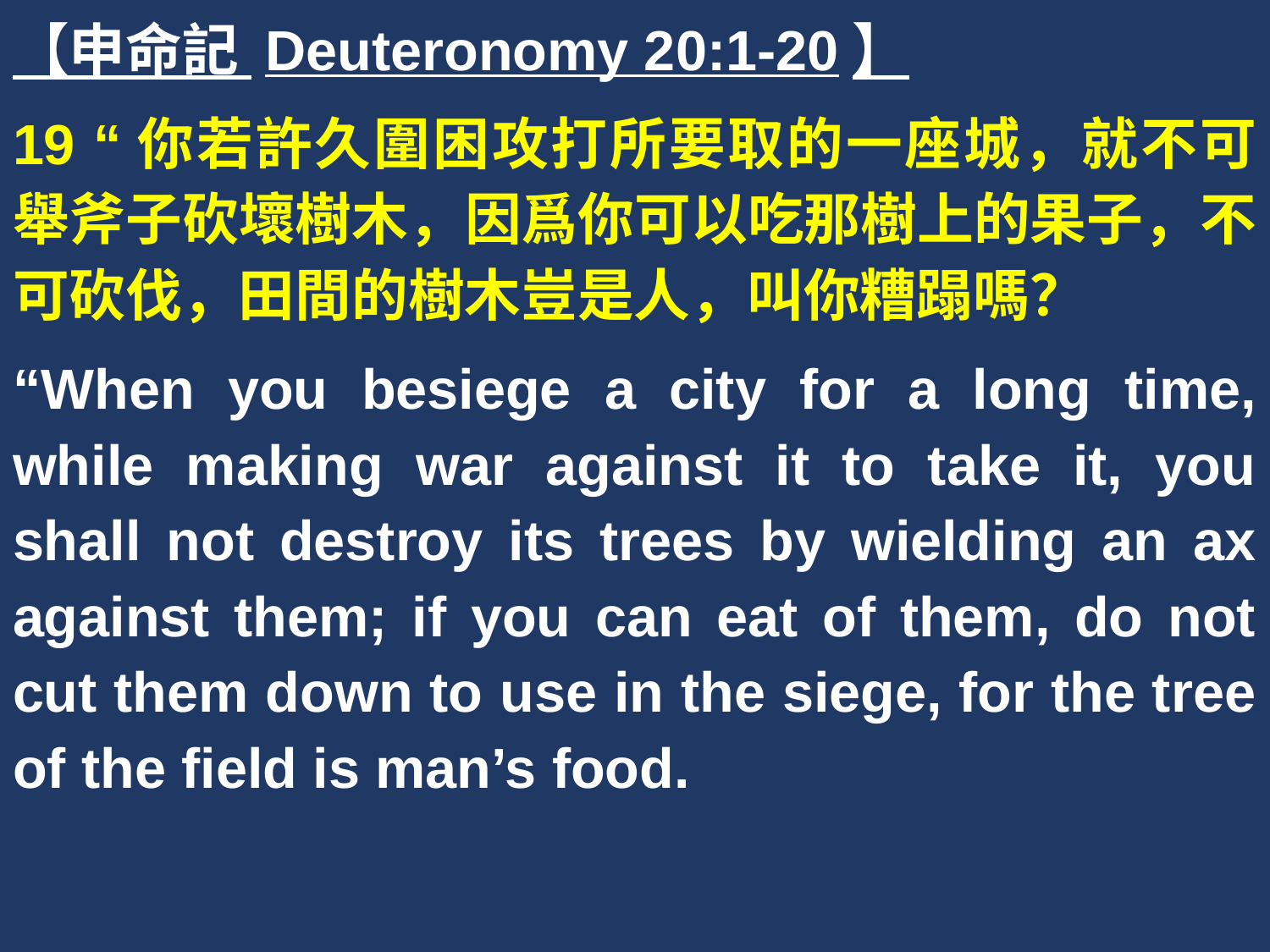

【申命記 Deuteronomy 20:1-20】
19 “你若許久圍困攻打所要取的一座城，就不可舉斧子砍壞樹木，因爲你可以吃那樹上的果子，不可砍伐，田間的樹木豈是人，叫你糟蹋嗎？
“When you besiege a city for a long time, while making war against it to take it, you shall not destroy its trees by wielding an ax against them; if you can eat of them, do not cut them down to use in the siege, for the tree of the field is man’s food.